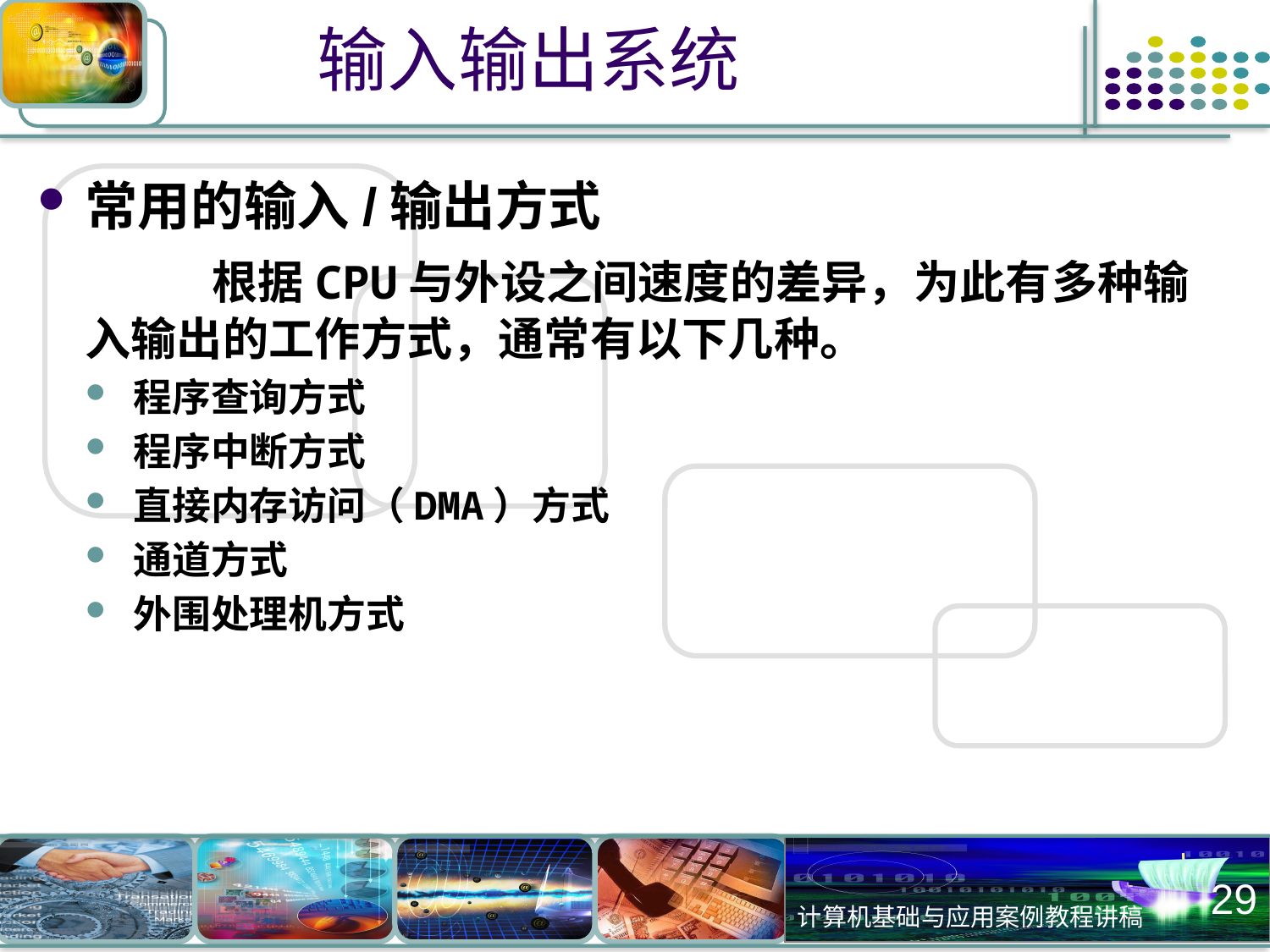

输入输出系统
常用的输入/输出方式
		根据CPU与外设之间速度的差异，为此有多种输入输出的工作方式，通常有以下几种。
程序查询方式
程序中断方式
直接内存访问（DMA）方式
通道方式
外围处理机方式
29